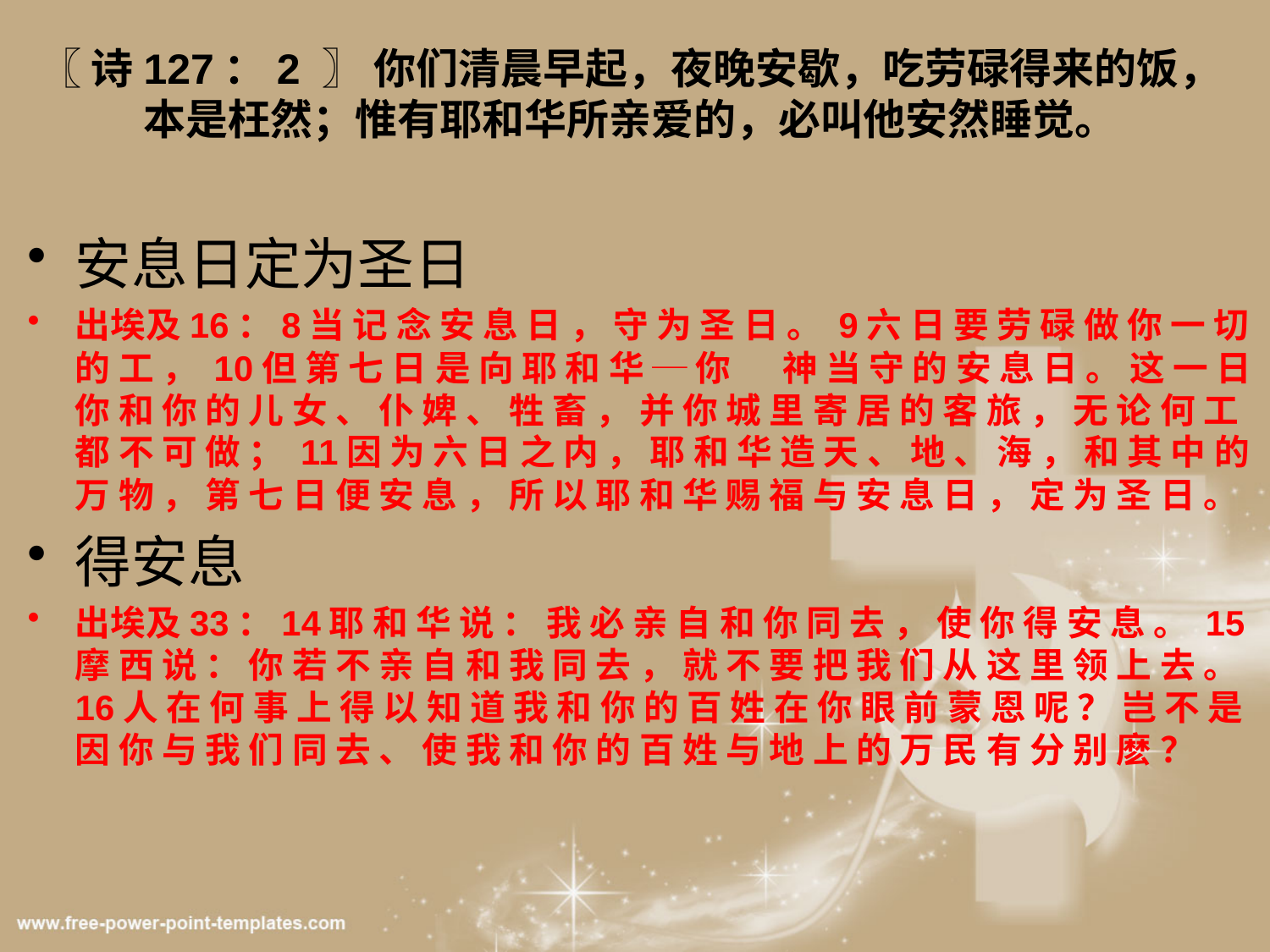

# 〖 诗127：2 〗 你们清晨早起，夜晚安歇，吃劳碌得来的饭，本是枉然；惟有耶和华所亲爱的，必叫他安然睡觉。
安息日定为圣日
出埃及16：8当 记 念 安 息 日 ， 守 为 圣 日 。 9六 日 要 劳 碌 做 你 一 切 的 工 ， 10但 第 七 日 是 向 耶 和 华 ─ 你 　 神 当 守 的 安 息 日 。 这 一 日 你 和 你 的 儿 女 、 仆 婢 、 牲 畜 ， 并 你 城 里 寄 居 的 客 旅 ， 无 论 何 工 都 不 可 做 ； 11因 为 六 日 之 内 ， 耶 和 华 造 天 、 地 、 海 ， 和 其 中 的 万 物 ， 第 七 日 便 安 息 ， 所 以 耶 和 华 赐 福 与 安 息 日 ， 定 为 圣 日 。
得安息
出埃及33：14耶 和 华 说 ： 我 必 亲 自 和 你 同 去 ， 使 你 得 安 息 。 15摩 西 说 ： 你 若 不 亲 自 和 我 同 去 ， 就 不 要 把 我 们 从 这 里 领 上 去 。 16人 在 何 事 上 得 以 知 道 我 和 你 的 百 姓 在 你 眼 前 蒙 恩 呢 ？ 岂 不 是 因 你 与 我 们 同 去 、 使 我 和 你 的 百 姓 与 地 上 的 万 民 有 分 别 麽 ？